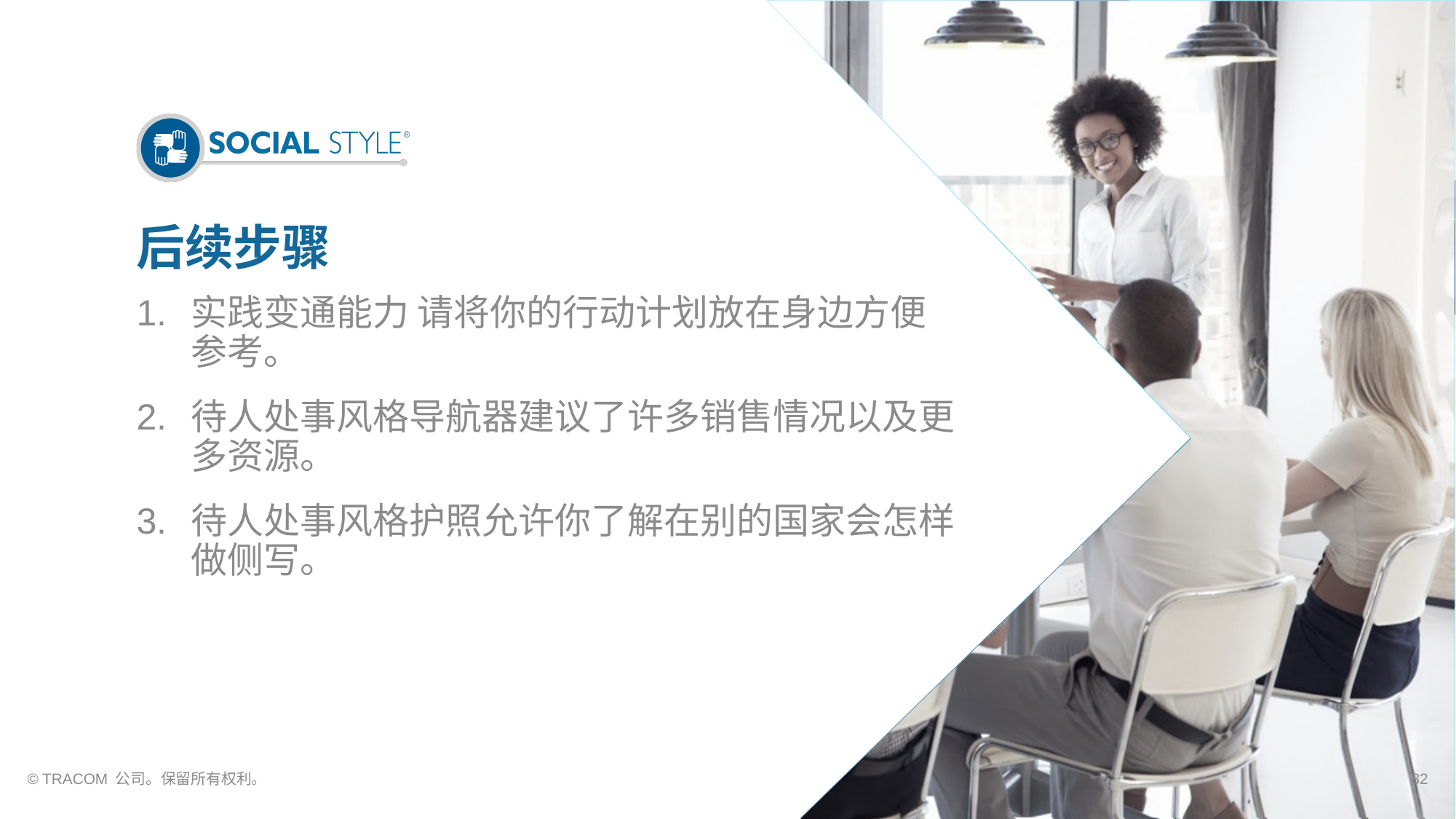

# 后续步骤
实践变通能力 请将你的行动计划放在身边方便参考。
待人处事风格导航器建议了许多销售情况以及更多资源。
待人处事风格护照允许你了解在别的国家会怎样做侧写。
© TRACOM 公司。保留所有权利。
82